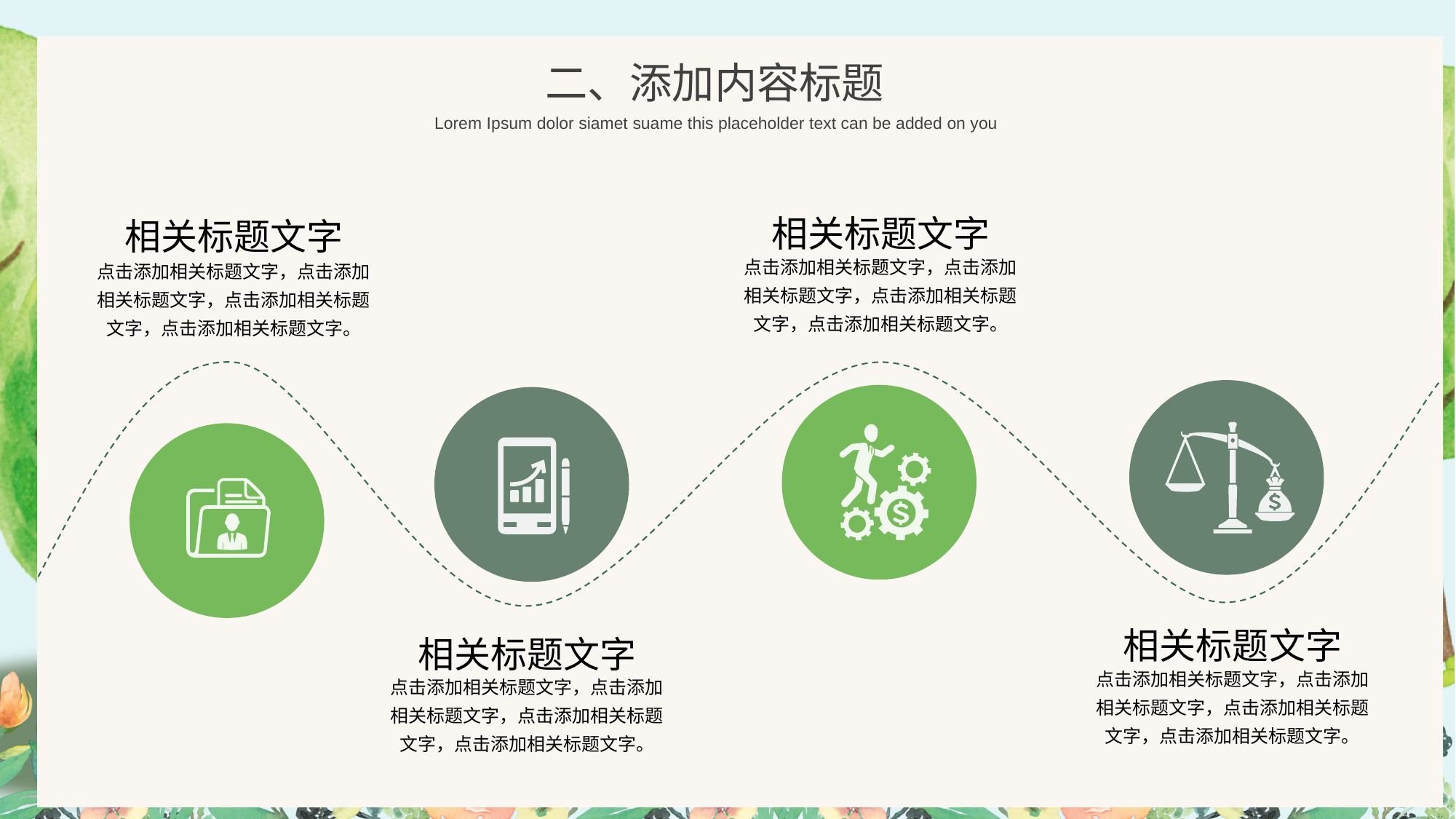

二、添加内容标题
Lorem Ipsum dolor siamet suame this placeholder text can be added on you
相关标题文字
点击添加相关标题文字，点击添加相关标题文字，点击添加相关标题文字，点击添加相关标题文字。
相关标题文字
点击添加相关标题文字，点击添加相关标题文字，点击添加相关标题文字，点击添加相关标题文字。

相关标题文字
点击添加相关标题文字，点击添加相关标题文字，点击添加相关标题文字，点击添加相关标题文字。
相关标题文字
点击添加相关标题文字，点击添加相关标题文字，点击添加相关标题文字，点击添加相关标题文字。
节日PPT模板 http:// www.PPT818.com/jieri/